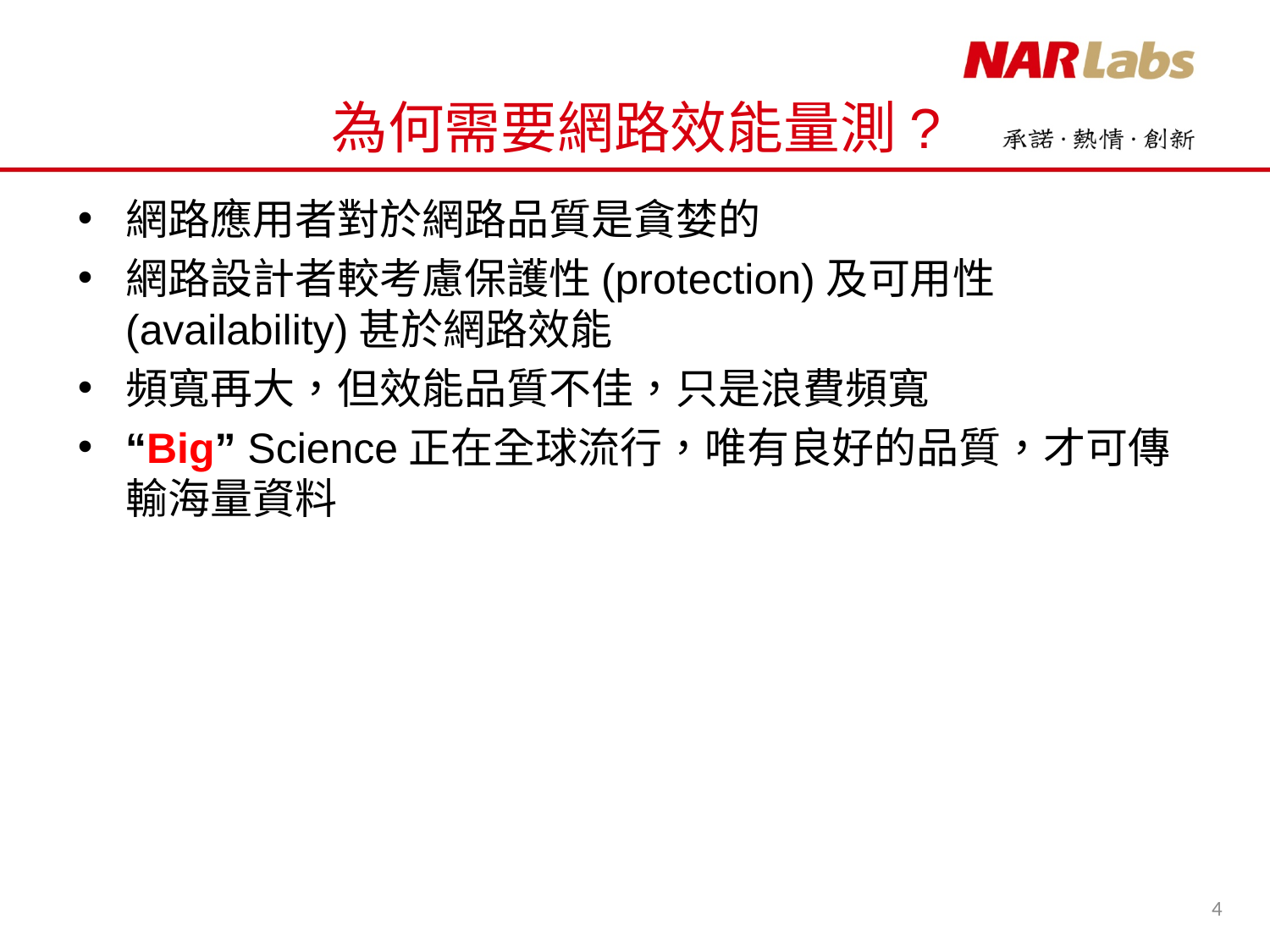

# 為何需要網路效能量測?
網路應用者對於網路品質是貪婪的
網路設計者較考慮保護性(protection)及可用性(availability)甚於網路效能
頻寬再大，但效能品質不佳，只是浪費頻寬
“Big” Science正在全球流行，唯有良好的品質，才可傳輸海量資料

4